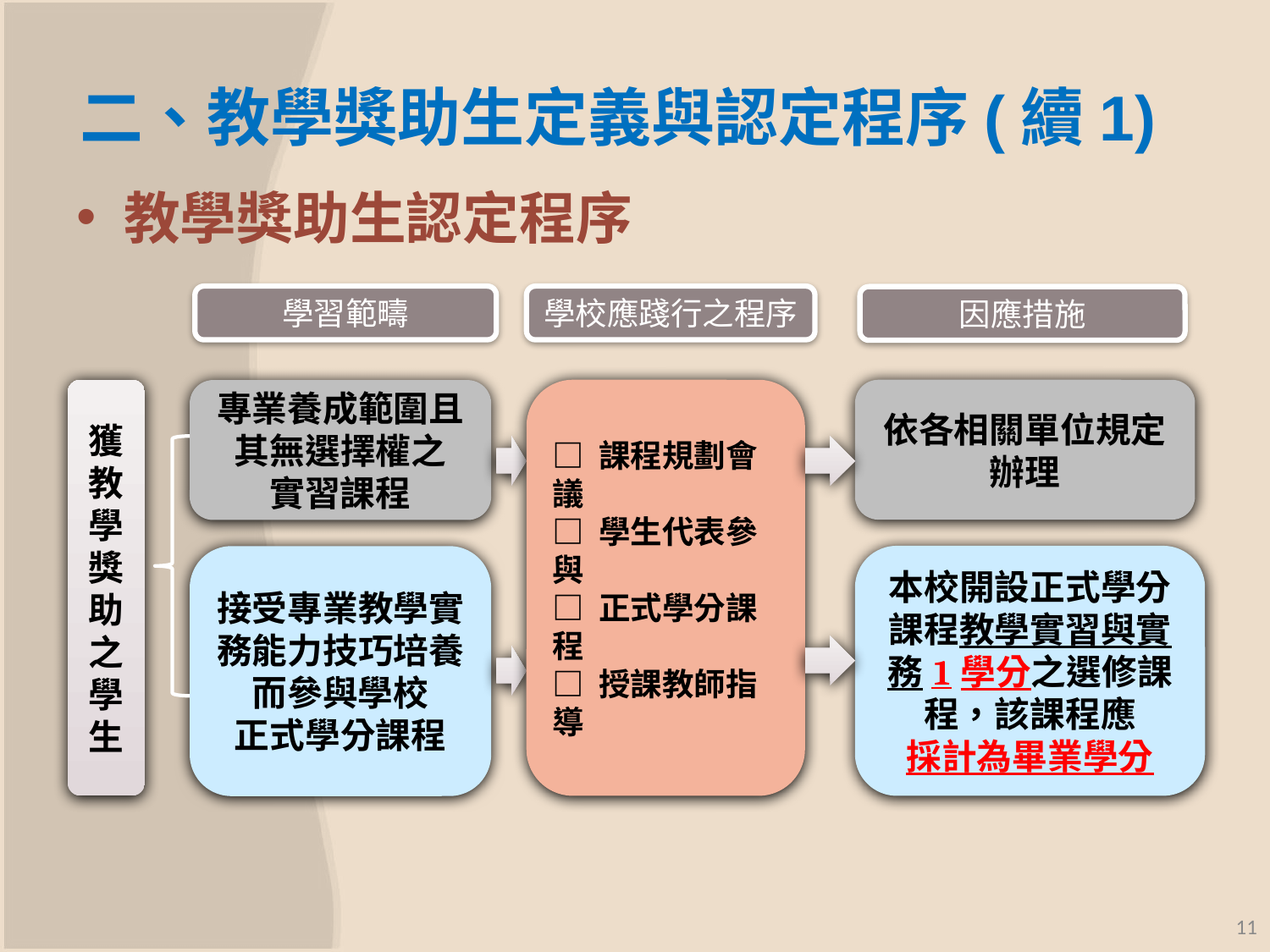

# 二、教學獎助生定義與認定程序(續1)
教學獎助生認定程序

學習範疇
學校應踐行之程序
因應措施
獲教學獎助
之學生
□ 課程規劃會議
□ 學生代表參與
□ 正式學分課程
□ 授課教師指導
依各相關單位規定辦理
專業養成範圍且其無選擇權之
實習課程

本校開設正式學分課程教學實習與實務1學分之選修課程，該課程應
採計為畢業學分
接受專業教學實務能力技巧培養而參與學校
正式學分課程

11